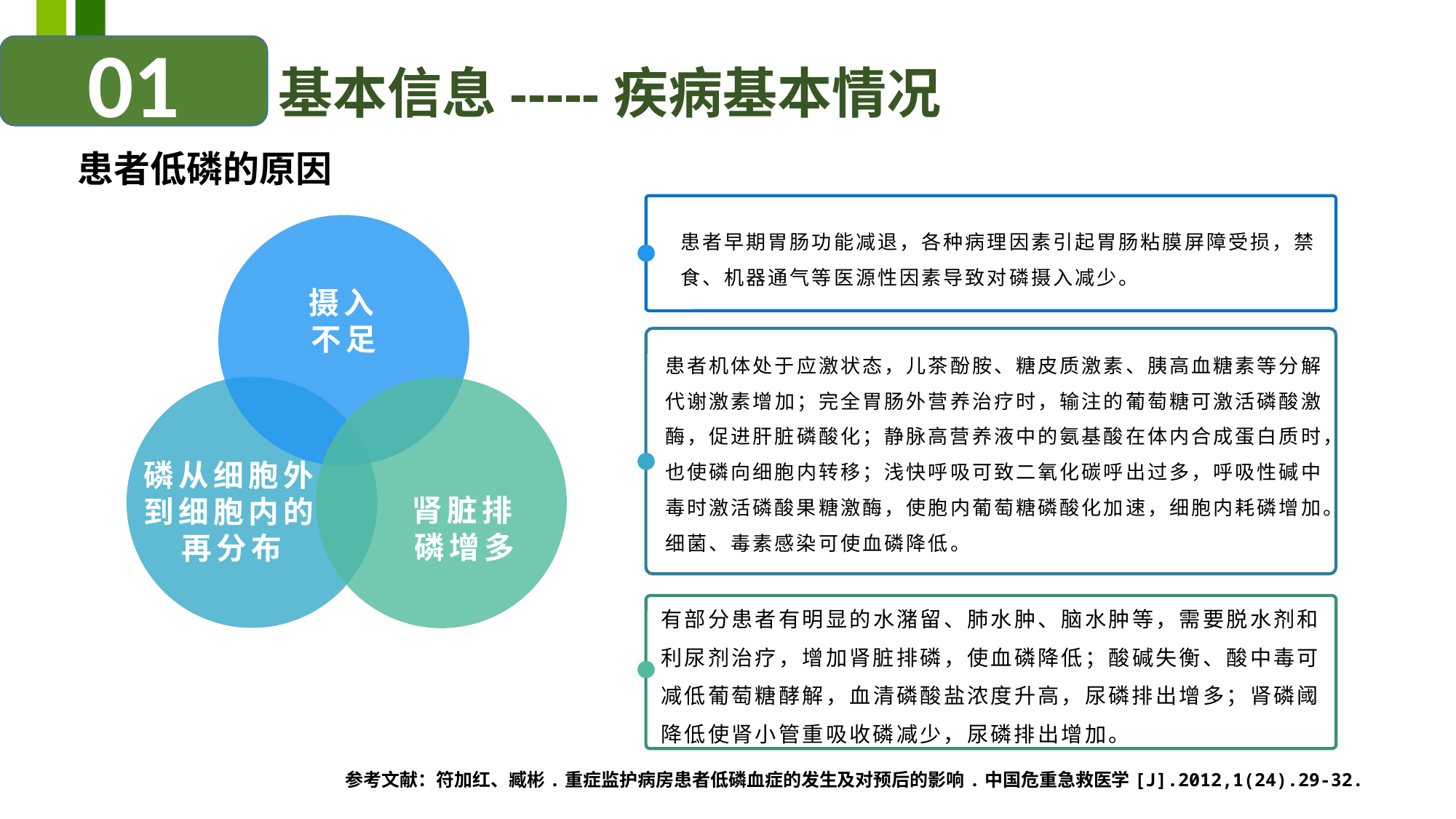

01
基本信息-----疾病基本情况
患者低磷的原因

患者早期胃肠功能减退，各种病理因素引起胃肠粘膜屏障受损，禁食、机器通气等医源性因素导致对磷摄入减少。

摄入不足
患者机体处于应激状态，儿茶酚胺、糖皮质激素、胰高血糖素等分解代谢激素增加；完全胃肠外营养治疗时，输注的葡萄糖可激活磷酸激酶，促进肝脏磷酸化；静脉高营养液中的氨基酸在体内合成蛋白质时，也使磷向细胞内转移；浅快呼吸可致二氧化碳呼出过多，呼吸性碱中毒时激活磷酸果糖激酶，使胞内葡萄糖磷酸化加速，细胞内耗磷增加。
细菌、毒素感染可使血磷降低。

磷从细胞外到细胞内的再分布

肾脏排磷增多
有部分患者有明显的水潴留、肺水肿、脑水肿等，需要脱水剂和利尿剂治疗，增加肾脏排磷，使血磷降低；酸碱失衡、酸中毒可减低葡萄糖酵解，血清磷酸盐浓度升高，尿磷排出增多；肾磷阈降低使肾小管重吸收磷减少，尿磷排出增加。

参考文献：符加红、臧彬.重症监护病房患者低磷血症的发生及对预后的影响.中国危重急救医学[J].2012,1(24).29-32.